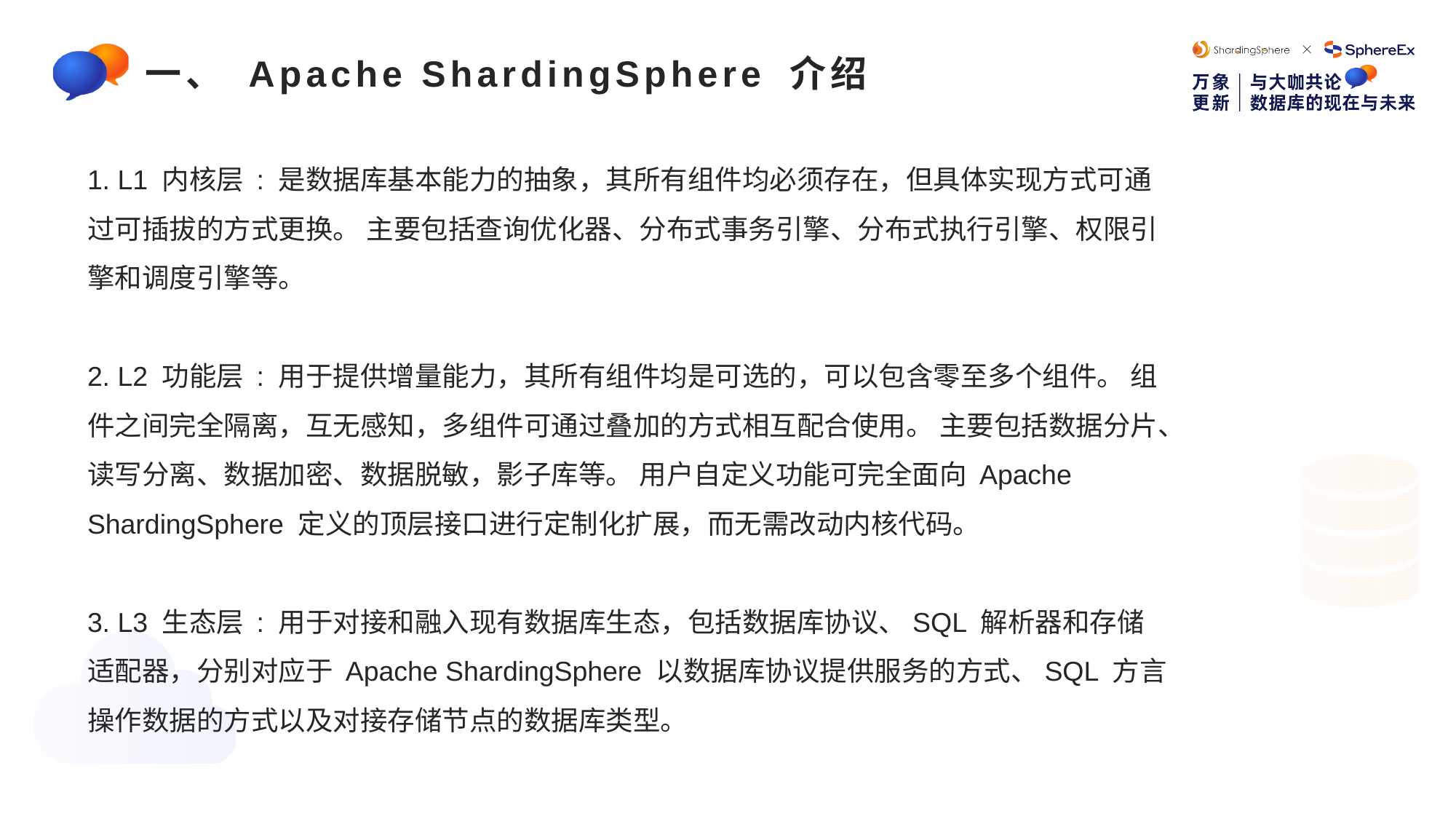

e7d195523061f1c0c2b73831c94a3edc981f60e396d3e182073EE1468018468A7F192AE5E5CD515B6C3125F8AF6E4EE646174E8CF0B46FD19828DCE8CDA3B3A044A74F0E769C5FA8CB87AB6FC303C8BA3785FAC64AF5424764E128FECAE4CC727650C04623638EBB0E38E204334561D5C6A1F0CAD760F6FBB7D9E209A4CCD06739B0CBDF42479AA5F56606813F7B2771
一、 Apache ShardingSphere 介绍
1. L1 内核层 : 是数据库基本能力的抽象，其所有组件均必须存在，但具体实现方式可通过可插拔的方式更换。 主要包括查询优化器、分布式事务引擎、分布式执行引擎、权限引擎和调度引擎等。

2. L2 功能层 : 用于提供增量能力，其所有组件均是可选的，可以包含零至多个组件。 组件之间完全隔离，互无感知，多组件可通过叠加的方式相互配合使用。 主要包括数据分片、读写分离、数据加密、数据脱敏，影子库等。 用户自定义功能可完全面向 Apache ShardingSphere 定义的顶层接口进行定制化扩展，而无需改动内核代码。

3. L3 生态层 : 用于对接和融入现有数据库生态，包括数据库协议、SQL 解析器和存储适配器，分别对应于 Apache ShardingSphere 以数据库协议提供服务的方式、SQL 方言操作数据的方式以及对接存储节点的数据库类型。